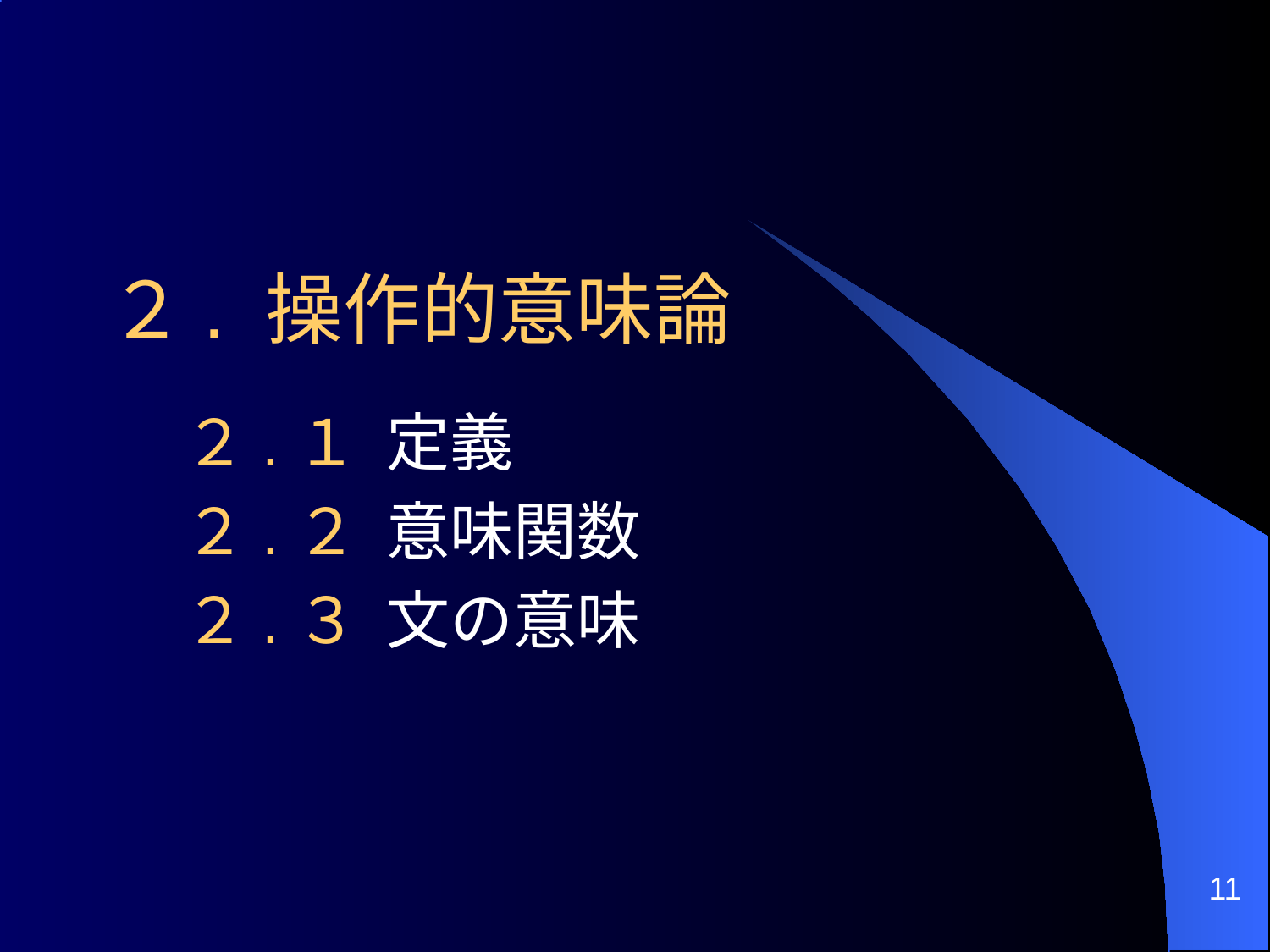

# ２. 操作的意味論
２.１  定義
２.２  意味関数
２.３  文の意味
11